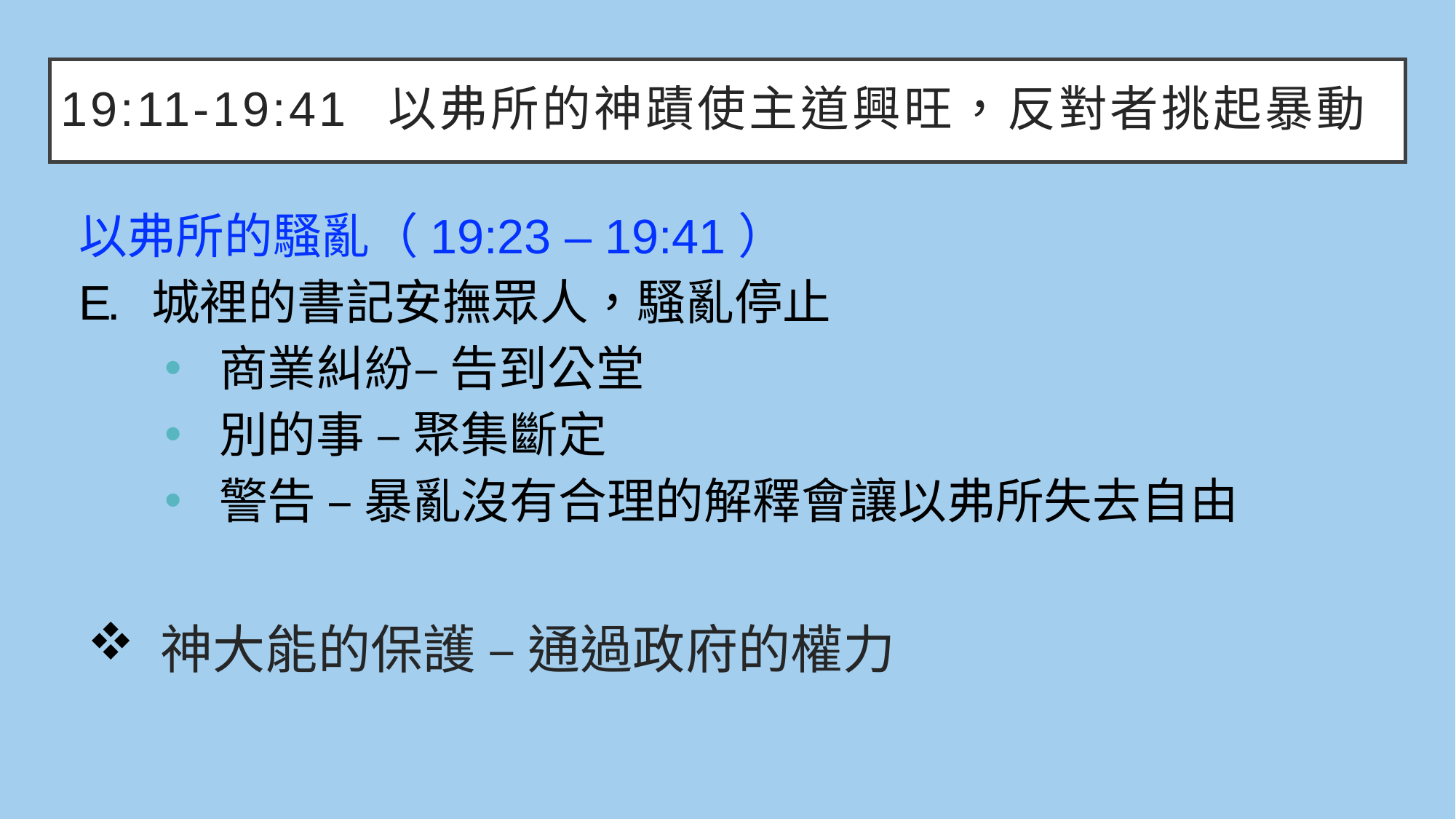

# 19:11-19:41	以弗所的神蹟使主道興旺，反對者挑起暴動
以弗所的騷亂（19:23 – 19:41）
城裡的書記安撫眾人，騷亂停止
商業糾紛– 告到公堂
別的事 – 聚集斷定
警告 – 暴亂沒有合理的解釋會讓以弗所失去自由

神大能的保護 – 通過政府的權力